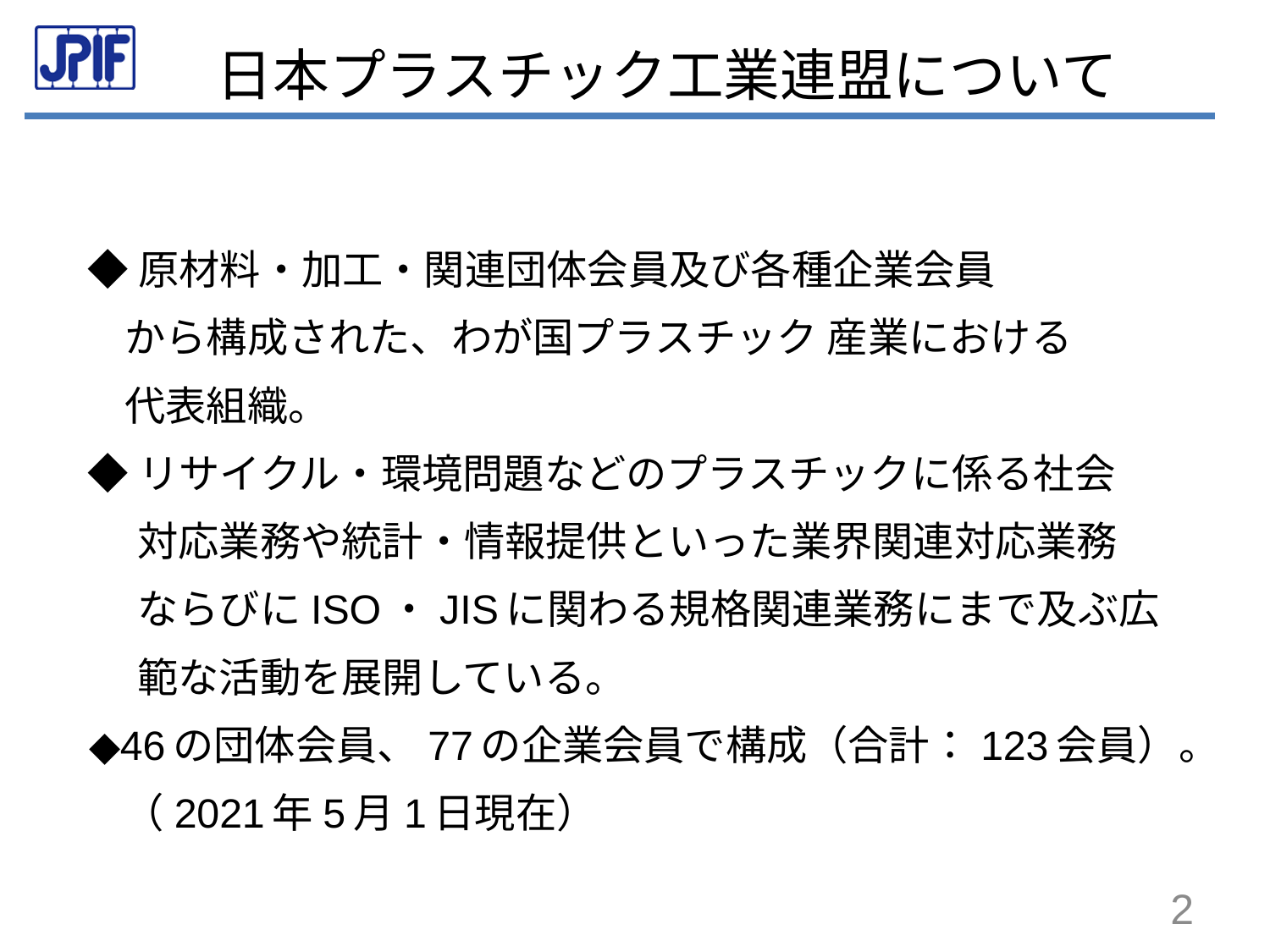

日本プラスチック工業連盟について
◆原材料・加工・関連団体会員及び各種企業会員
   から構成された、わが国プラスチック 産業における
   代表組織。
◆リサイクル・環境問題などのプラスチックに係る社会
　 対応業務や統計・情報提供といった業界関連対応業務
　 ならびにISO・JISに関わる規格関連業務にまで及ぶ広
　 範な活動を展開している。
 ◆46の団体会員、77の企業会員で構成（合計：123会員）。
    （2021年5月1日現在）

2